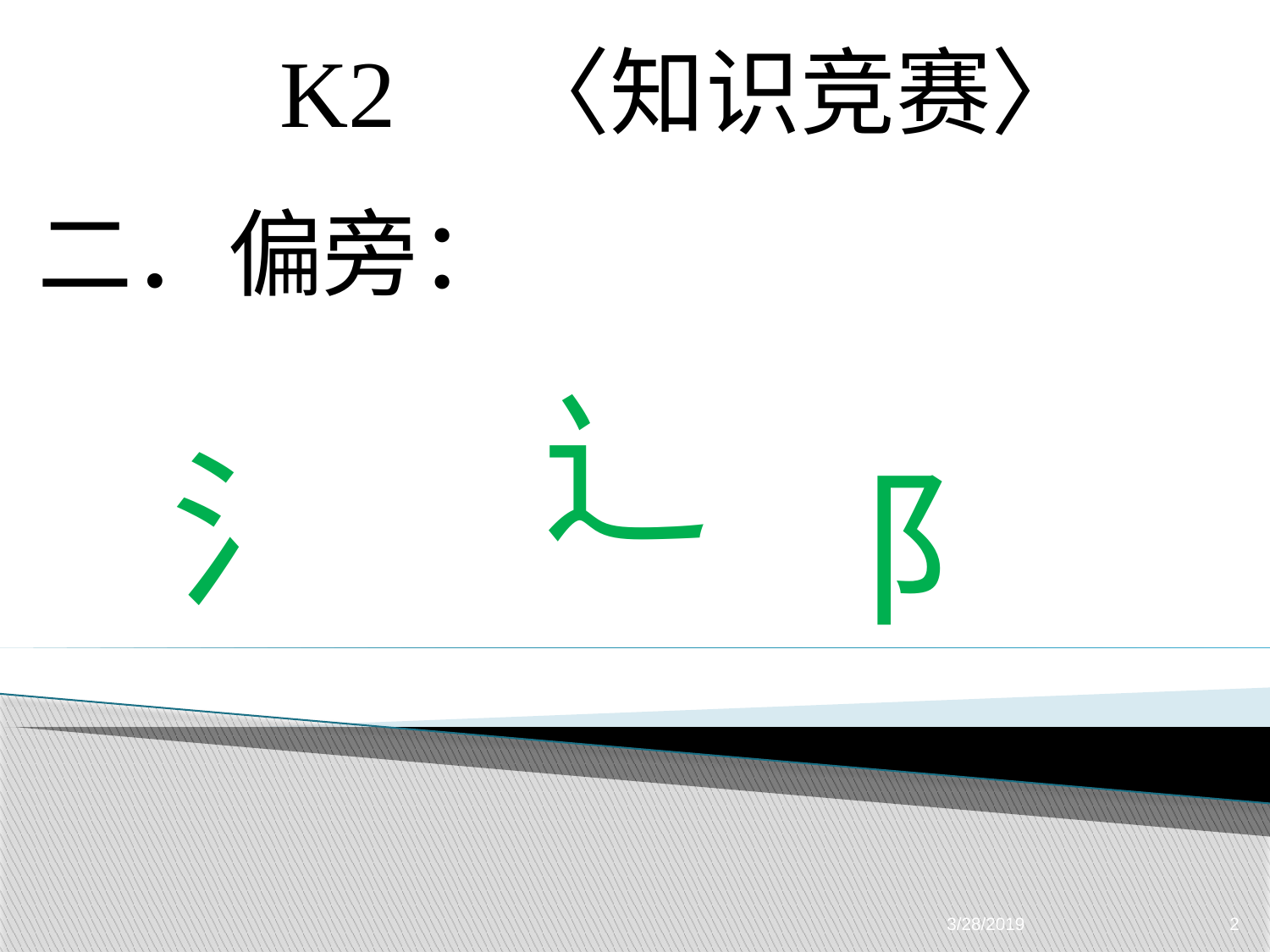

K2    〈知识竞赛〉
二．偏旁：
辶
氵
阝
3/28/2019
2